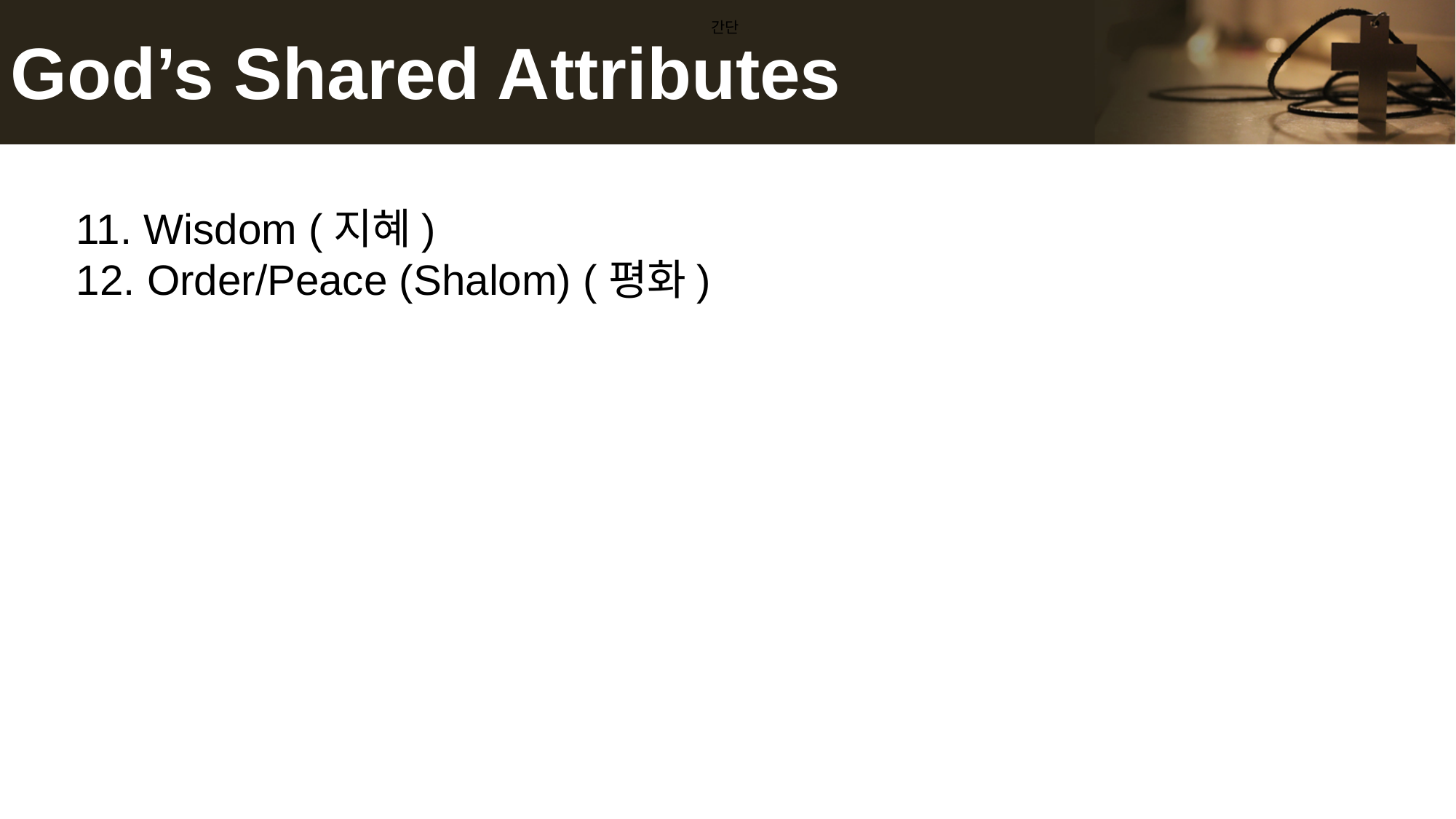

# God’s Shared Attributes
간단
11. Wisdom (지혜)
12. Order/Peace (Shalom) (평화)